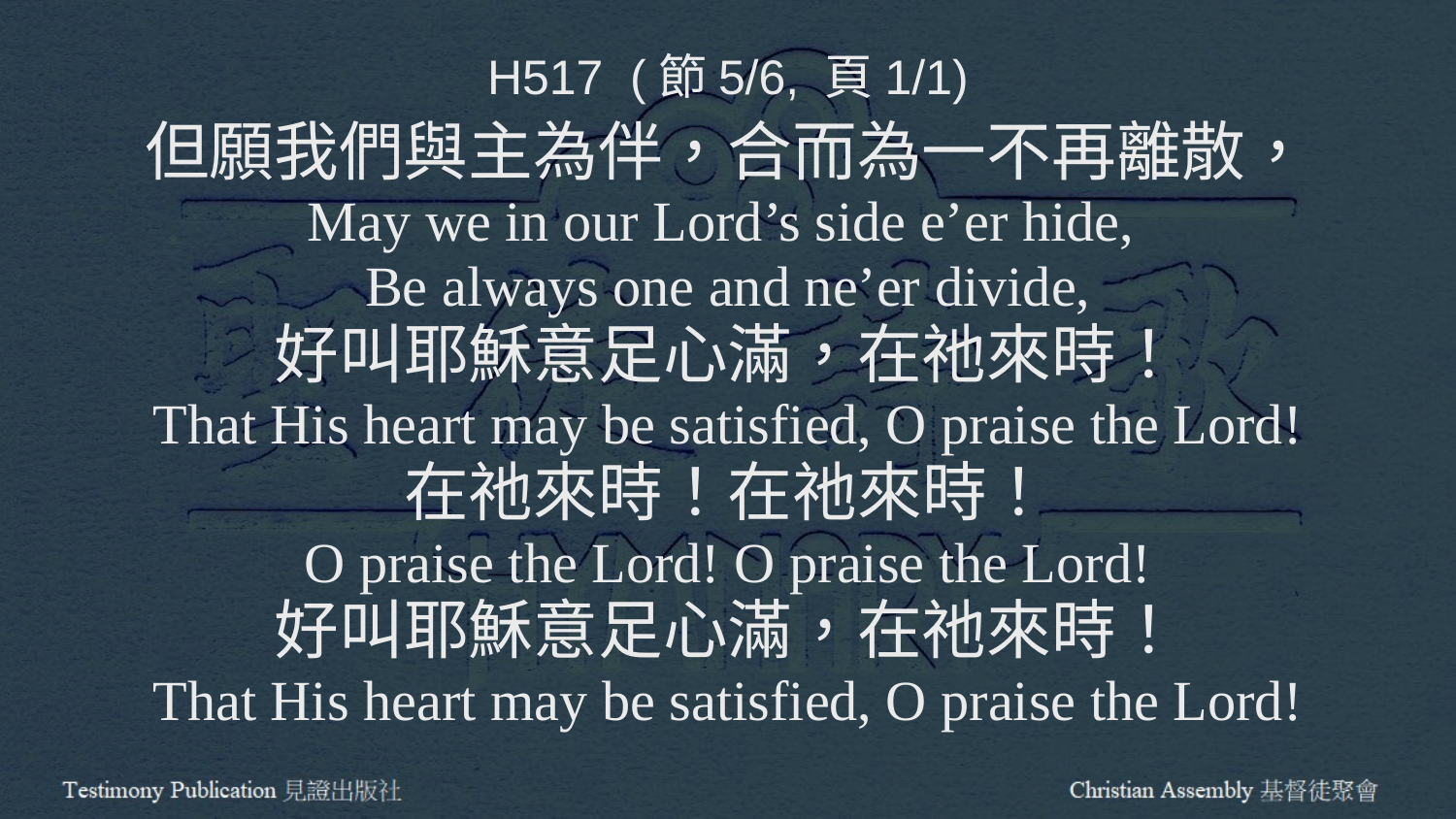

H517  (節5/6, 頁1/1)
但願我們與主為伴，合而為一不再離散，
May we in our Lord’s side e’er hide,
Be always one and ne’er divide,
好叫耶穌意足心滿，在祂來時！
That His heart may be satisfied, O praise the Lord!
在祂來時！在祂來時！
O praise the Lord! O praise the Lord!
好叫耶穌意足心滿，在祂來時！
That His heart may be satisfied, O praise the Lord!